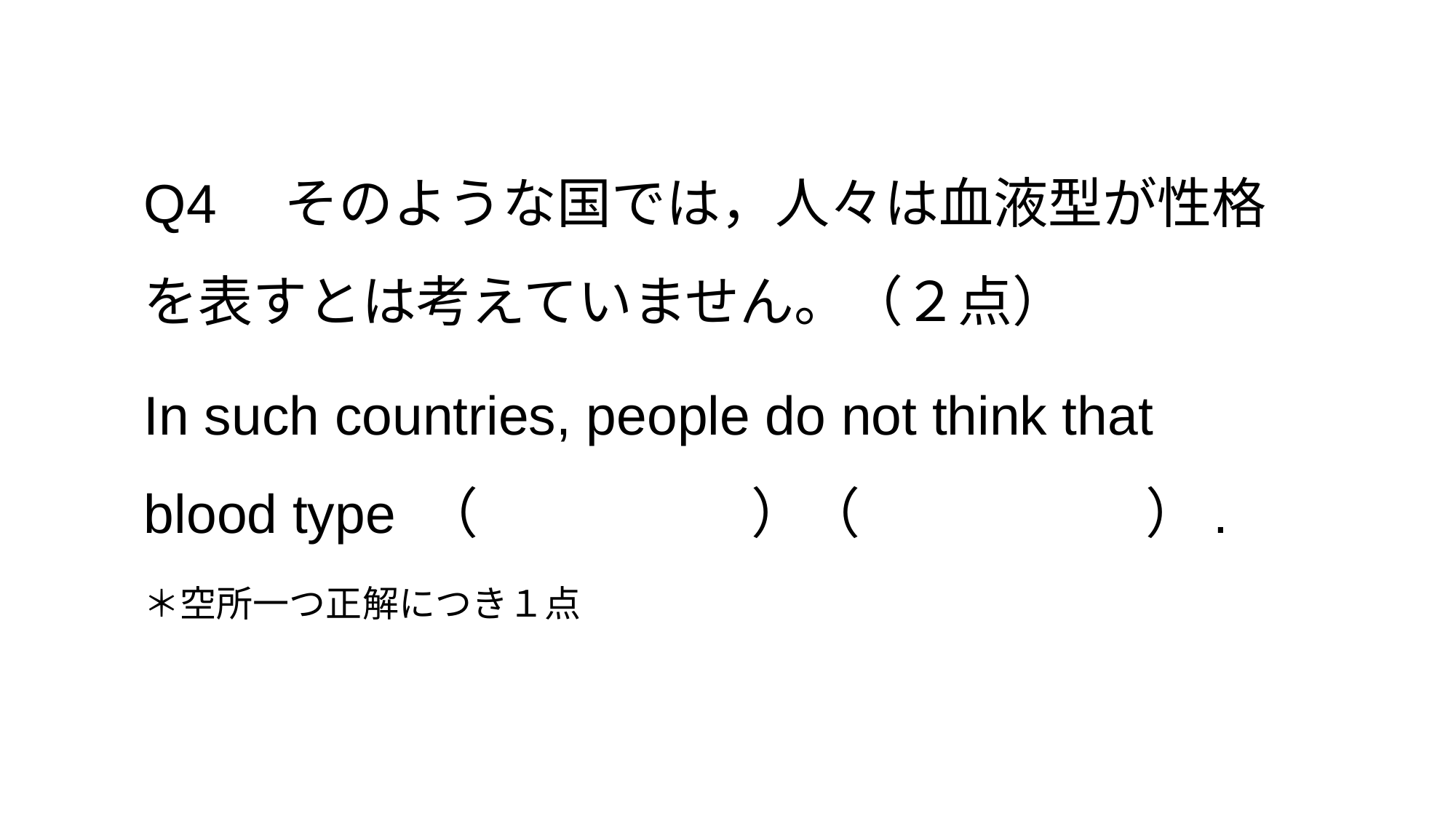

Q4　そのような国では，人々は血液型が性格を表すとは考えていません。（２点）
In such countries, people do not think that blood type （　　　　　）（ 　　　　　）.
＊空所一つ正解につき１点